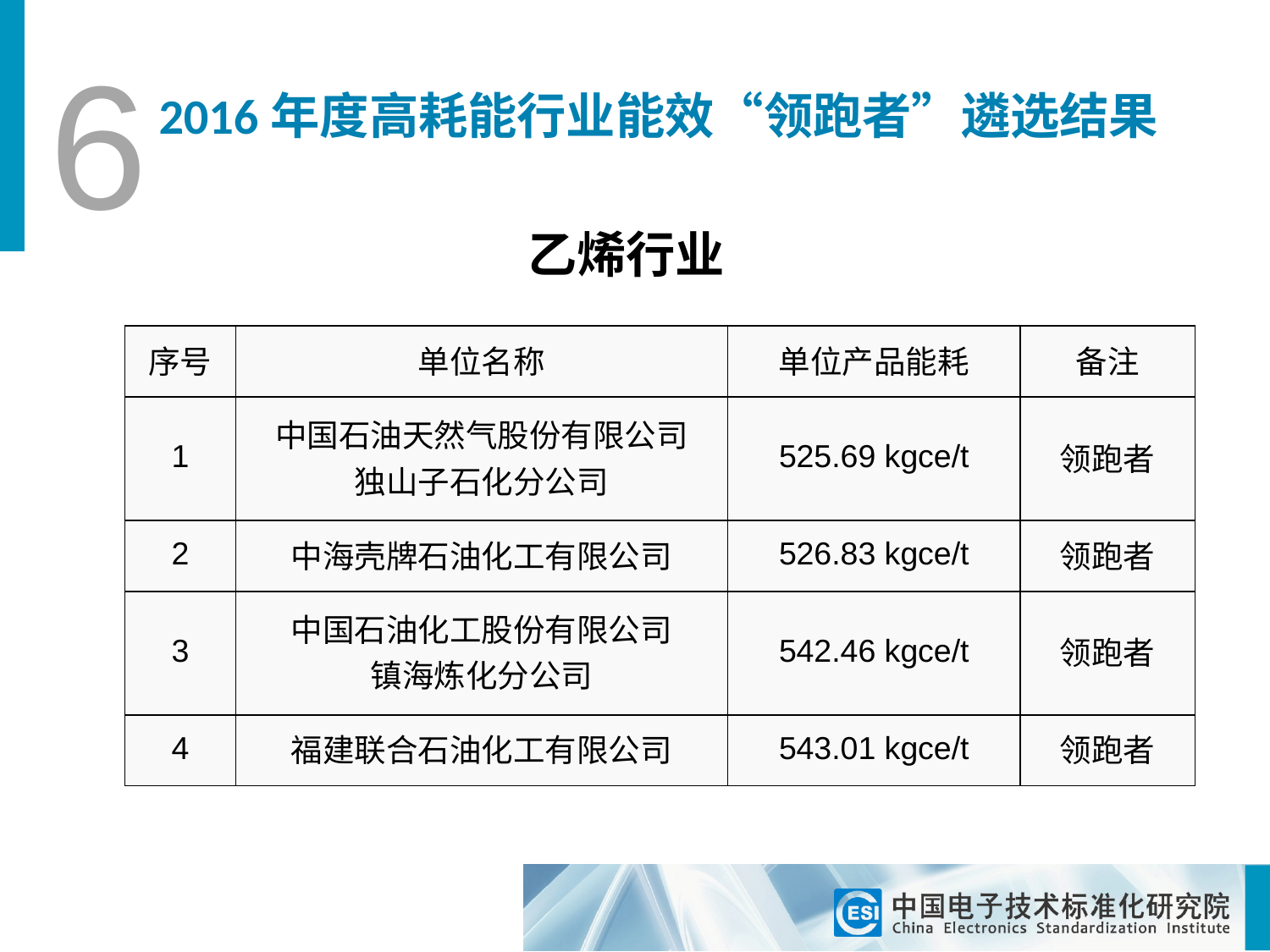

6
2016年度高耗能行业能效“领跑者”遴选结果
乙烯行业
| 序号 | 单位名称 | 单位产品能耗 | 备注 |
| --- | --- | --- | --- |
| 1 | 中国石油天然气股份有限公司 独山子石化分公司 | 525.69 kgce/t | 领跑者 |
| 2 | 中海壳牌石油化工有限公司 | 526.83 kgce/t | 领跑者 |
| 3 | 中国石油化工股份有限公司 镇海炼化分公司 | 542.46 kgce/t | 领跑者 |
| 4 | 福建联合石油化工有限公司 | 543.01 kgce/t | 领跑者 |